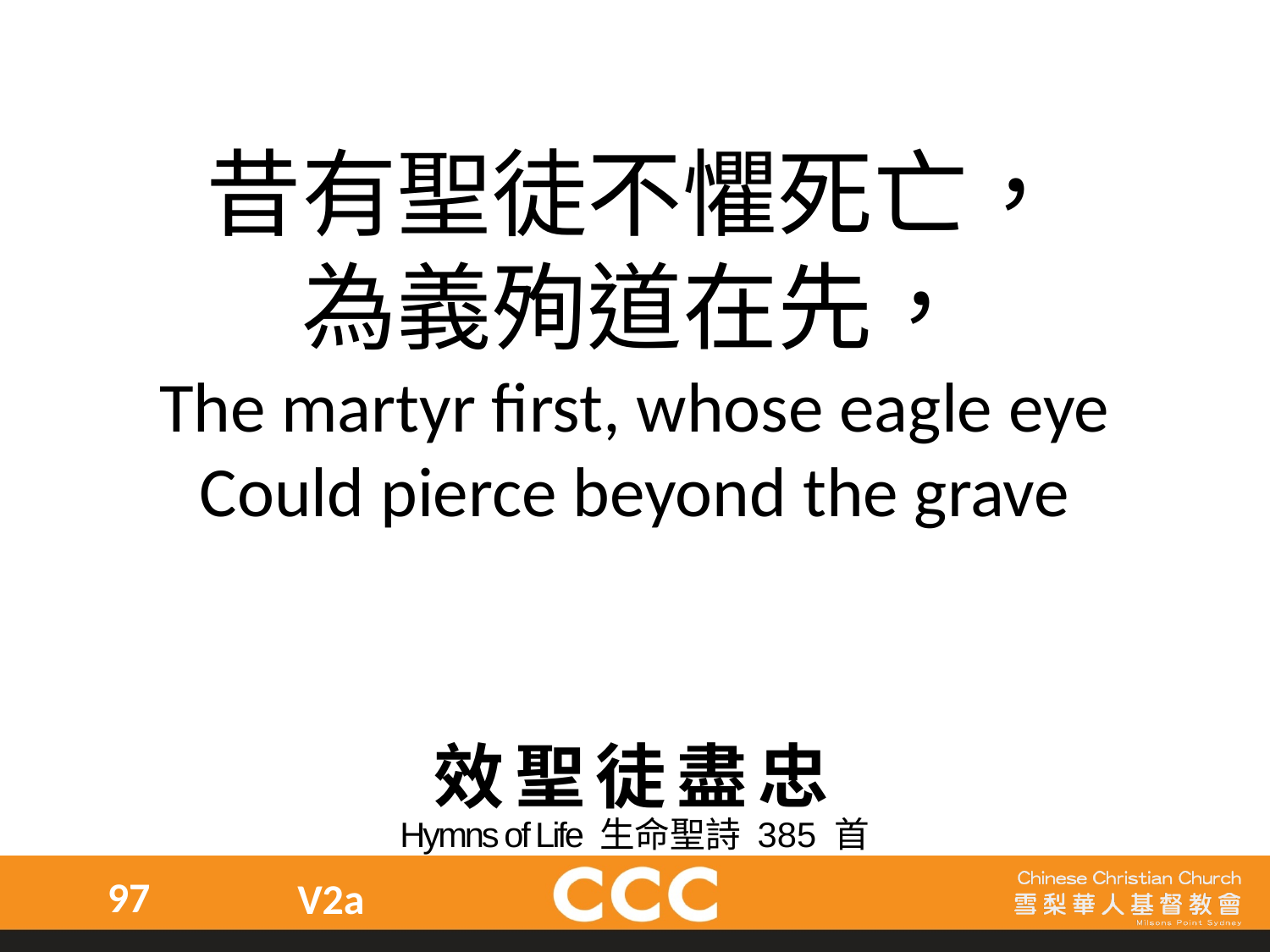

昔有聖徒不懼死亡，
為義殉道在先，
The martyr first, whose eagle eye
Could pierce beyond the grave
效聖徒盡忠
Hymns of Life 生命聖詩 385 首
97
V2a